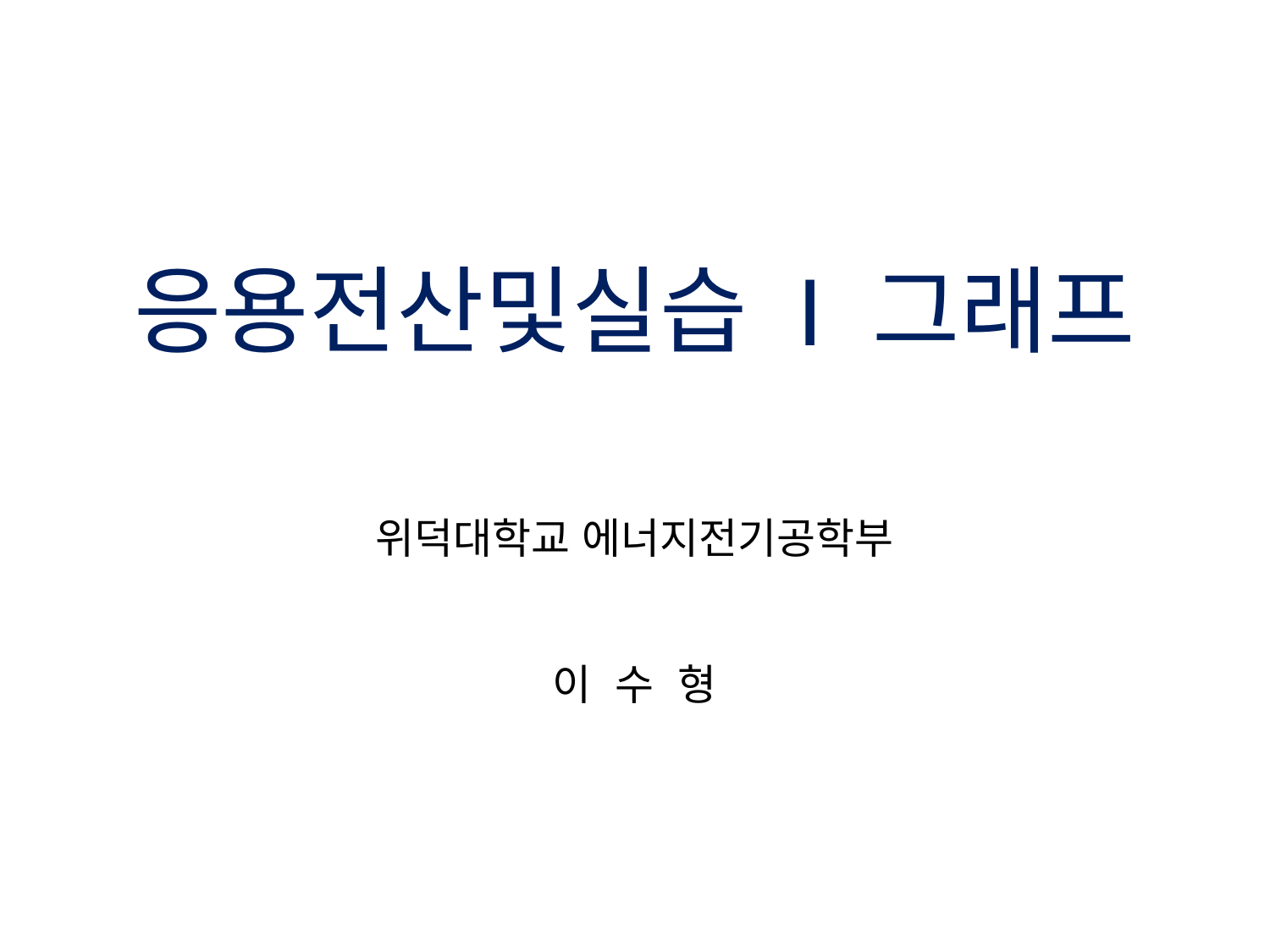

# 응용전산및실습 I 그래프
위덕대학교 에너지전기공학부

이  수  형